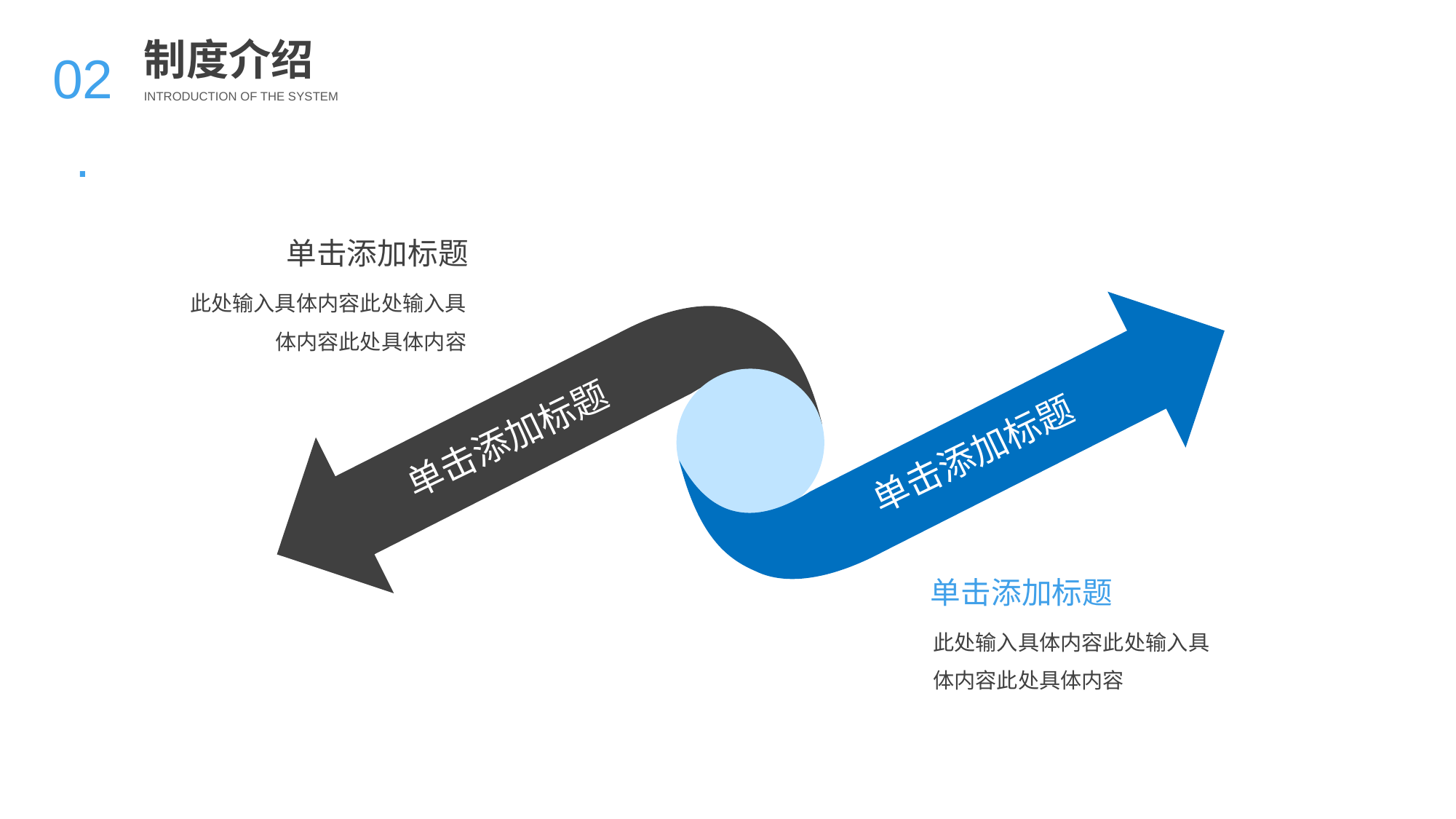

BY YUSHEN
02.
制度介绍
INTRODUCTION OF THE SYSTEM
单击添加标题
此处输入具体内容此处输入具体内容此处具体内容

单击添加标题
单击添加标题
单击添加标题
此处输入具体内容此处输入具体内容此处具体内容